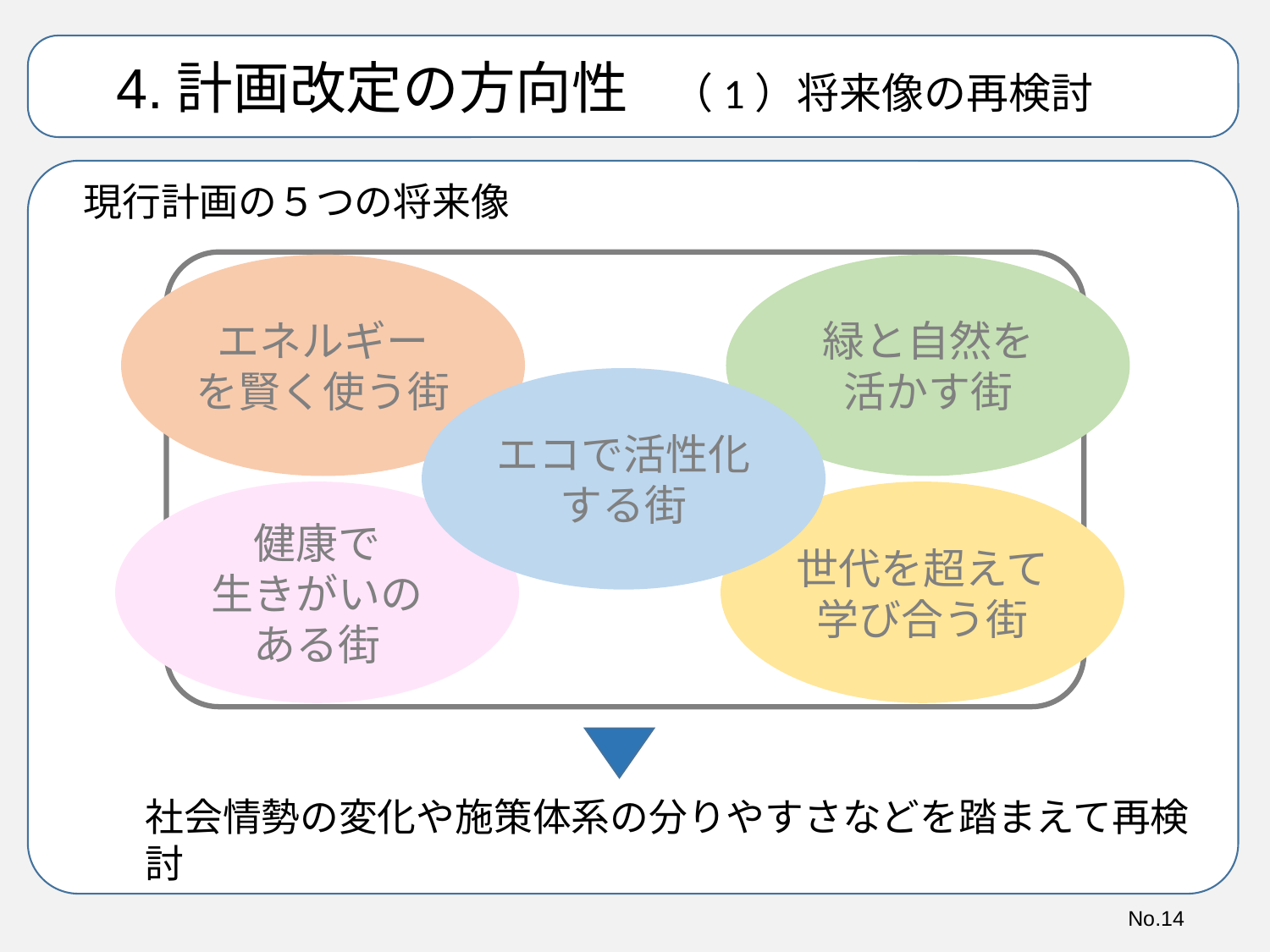

4.計画改定の方向性　（1）将来像の再検討
現行計画の５つの将来像

エネルギー
を賢く使う街
緑と自然を
活かす街
エコで活性化
する街
健康で
生きがいの
ある街
世代を超えて学び合う街

社会情勢の変化や施策体系の分りやすさなどを踏まえて再検討
No.14